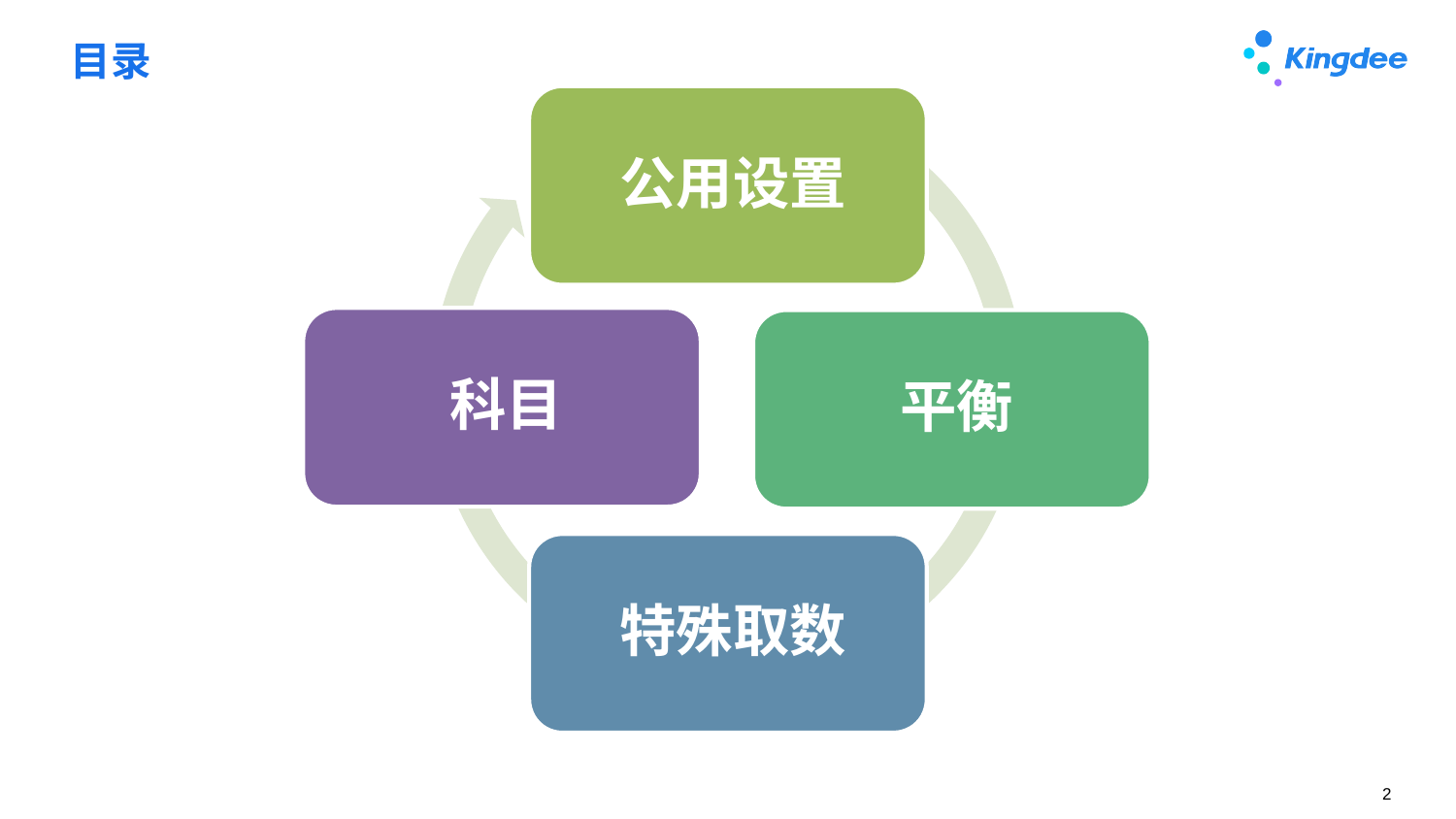

# 目录
公用设置
平衡
特殊取数
科目

固定资初始数据